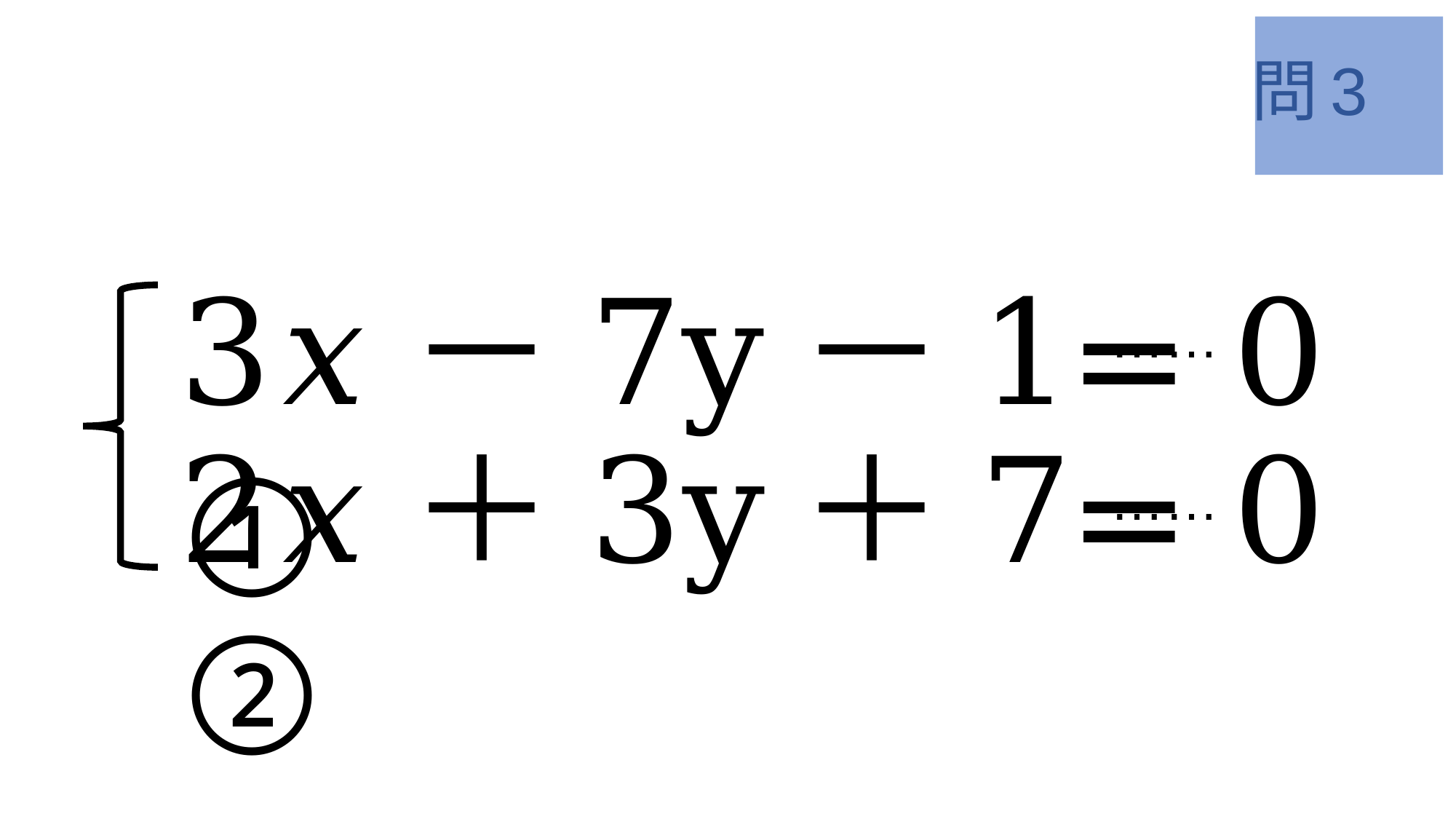

問3
3𝑥－7y－1= 0     ①
2𝑥＋3y＋7= 0     ②

……
……